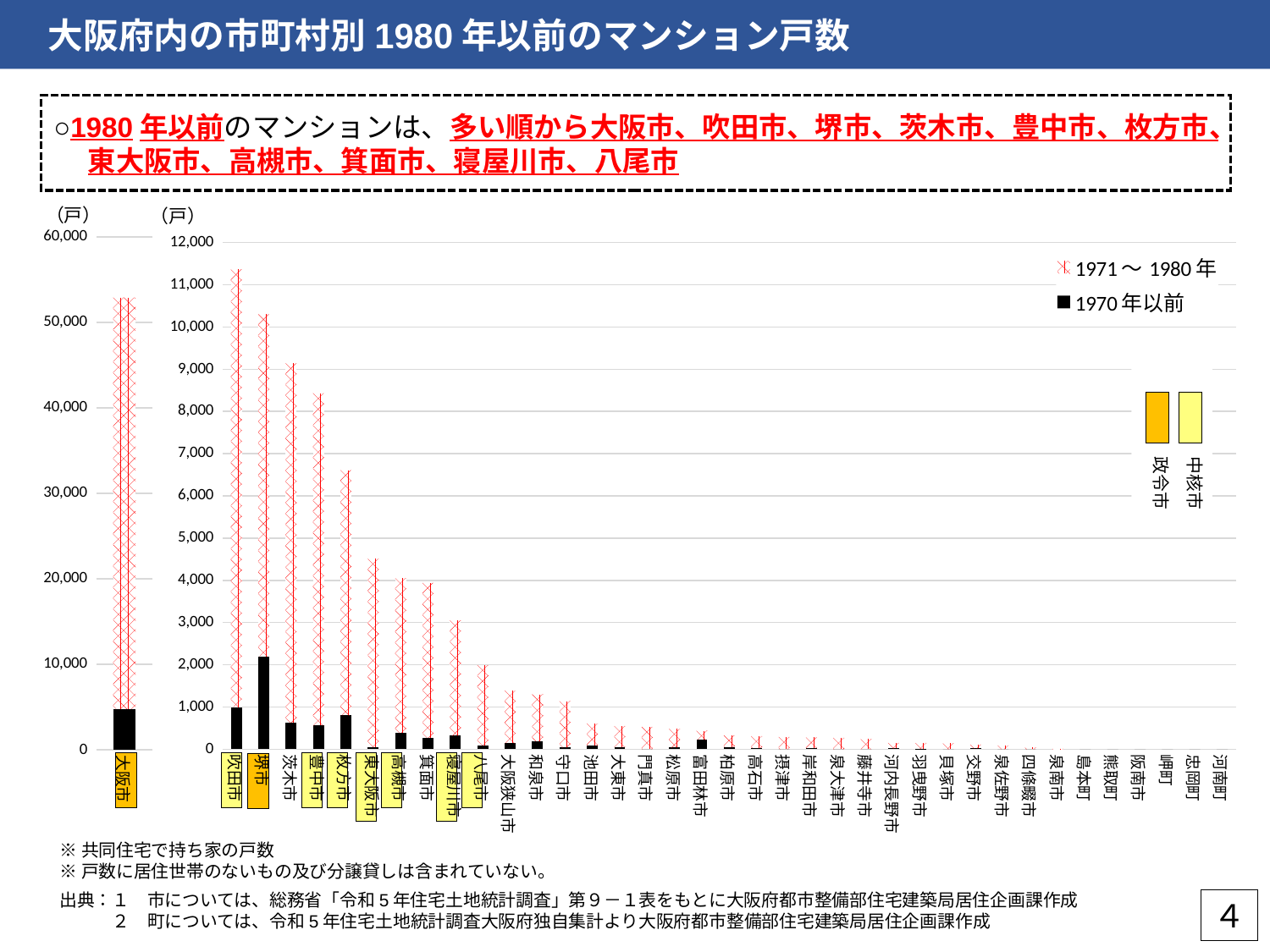

大阪府内の市町村別1980年以前のマンション戸数
○1980年以前のマンションは、多い順から大阪市、吹田市、堺市、茨木市、豊中市、枚方市、
　 東大阪市、高槻市、箕面市、寝屋川市、八尾市
（戸）
（戸）

### Chart

| Category | 1970年以前 | 1971～1980年 |
|---|---|---|
| 大阪市 | 4800.0 | 48100.0 |

### Chart

| Category | 1970年以前 | 1971～1980年 |
|---|---|---|
| 吹田市 | 1000.0 | 10360.0 |
| 堺市 | 2200.0 | 8100.0 |
| 茨木市 | 630.0 | 8510.0 |
| 豊中市 | 560.0 | 7870.0 |
| 枚方市 | 800.0 | 5810.0 |
| 東大阪市 | 50.0 | 4460.0 |
| 高槻市 | 390.0 | 3660.0 |
| 箕面市 | 270.0 | 3670.0 |
| 寝屋川市 | 320.0 | 2730.0 |
| 八尾市 | 90.0 | 1900.0 |
| 大阪狭山市 | 140.0 | 1250.0 |
| 和泉市 | 190.0 | 1110.0 |
| 守口市 | 40.0 | 1100.0 |
| 池田市 | 80.0 | 530.0 |
| 大東市 | 50.0 | 500.0 |
| 門真市 | 0.0 | 530.0 |
| 松原市 | 40.0 | 440.0 |
| 富田林市 | 220.0 | 220.0 |
| 柏原市 | 50.0 | 280.0 |
| 高石市 | 30.0 | 280.0 |
| 摂津市 | 0.0 | 290.0 |
| 岸和田市 | 30.0 | 250.0 |
| 泉大津市 | 0.0 | 270.0 |
| 藤井寺市 | 0.0 | 240.0 |
| 河内長野市 | 20.0 | 130.0 |
| 羽曳野市 | 10.0 | 140.0 |
| 貝塚市 | 0.0 | 140.0 |
| 交野市 | 20.0 | 90.0 |
| 泉佐野市 | 0.0 | 90.0 |
| 四條畷市 | 0.0 | 40.0 |
| 泉南市 | 0.0 | 10.0 |
| 島本町 | 0.0 | 0.0 |
| 熊取町 | 0.0 | 0.0 |
| 阪南市 | 0.0 | 0.0 |
| 岬町 | 0.0 | 0.0 |
| 忠岡町 | 0.0 | 0.0 |
| 河南町 | 0.0 | 0.0 |

政令市
中核市

※共同住宅で持ち家の戸数
※戸数に居住世帯のないもの及び分譲貸しは含まれていない。
出典：１　市については、総務省「令和5年住宅土地統計調査」第９－１表をもとに大阪府都市整備部住宅建築局居住企画課作成
　　　２　町については、令和5年住宅土地統計調査大阪府独自集計より大阪府都市整備部住宅建築局居住企画課作成
４